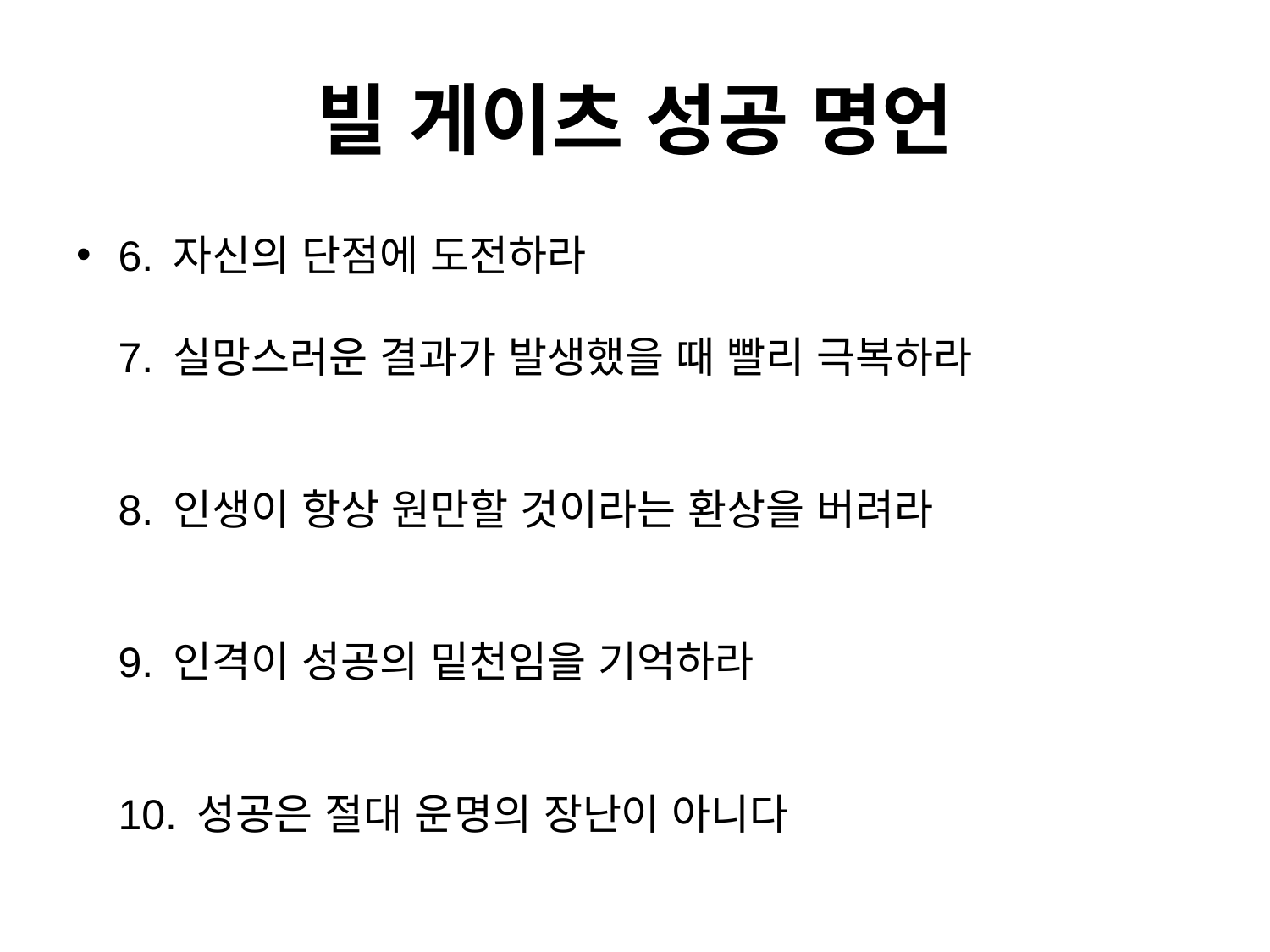

# 빌 게이츠 성공 명언
6. 자신의 단점에 도전하라
7. 실망스러운 결과가 발생했을 때 빨리 극복하라
8. 인생이 항상 원만할 것이라는 환상을 버려라
9. 인격이 성공의 밑천임을 기억하라
10. 성공은 절대 운명의 장난이 아니다